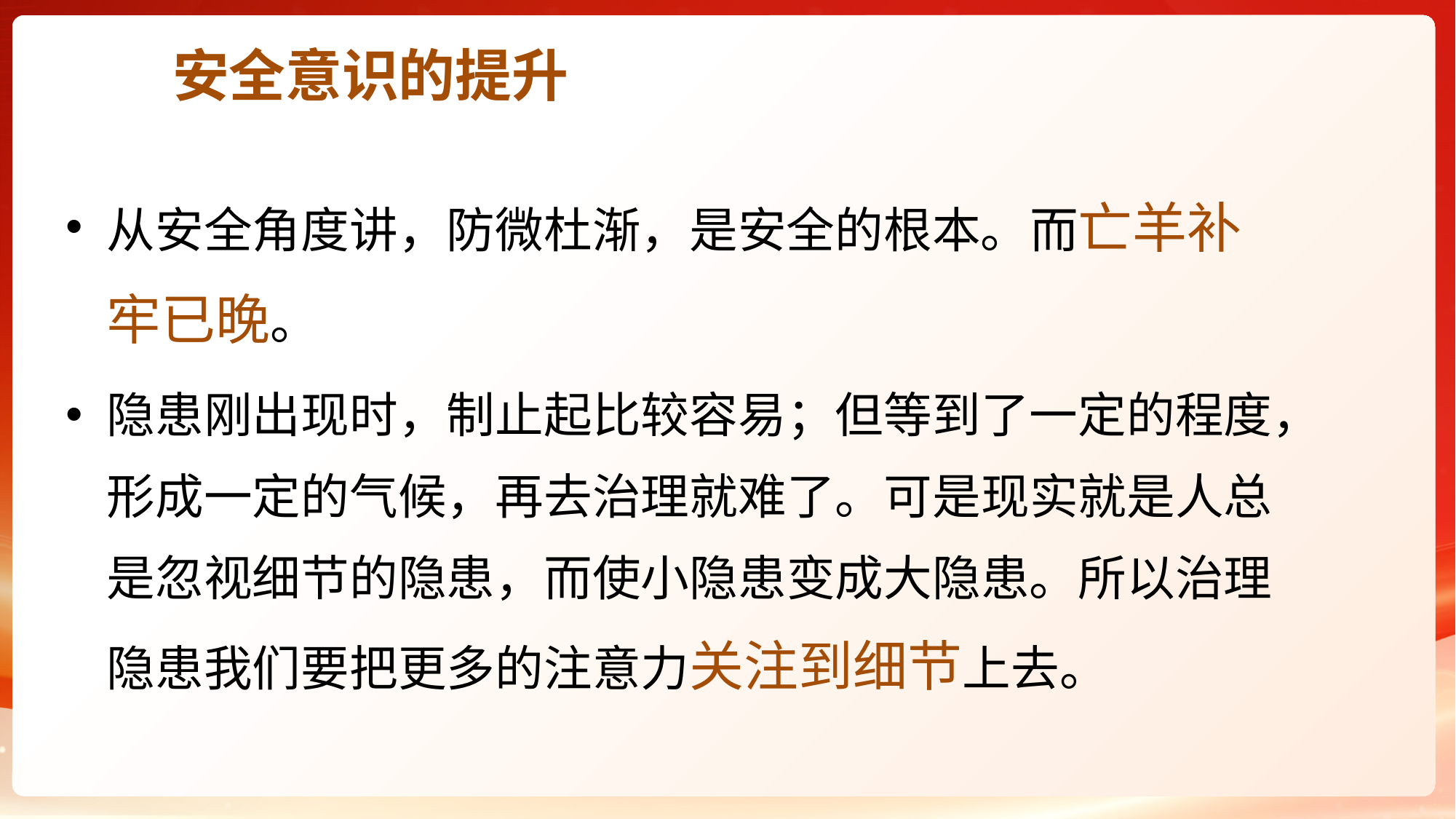

安全意识的提升
从安全角度讲，防微杜渐，是安全的根本。而亡羊补牢已晚。
隐患刚出现时，制止起比较容易；但等到了一定的程度，形成一定的气候，再去治理就难了。可是现实就是人总是忽视细节的隐患，而使小隐患变成大隐患。所以治理隐患我们要把更多的注意力关注到细节上去。